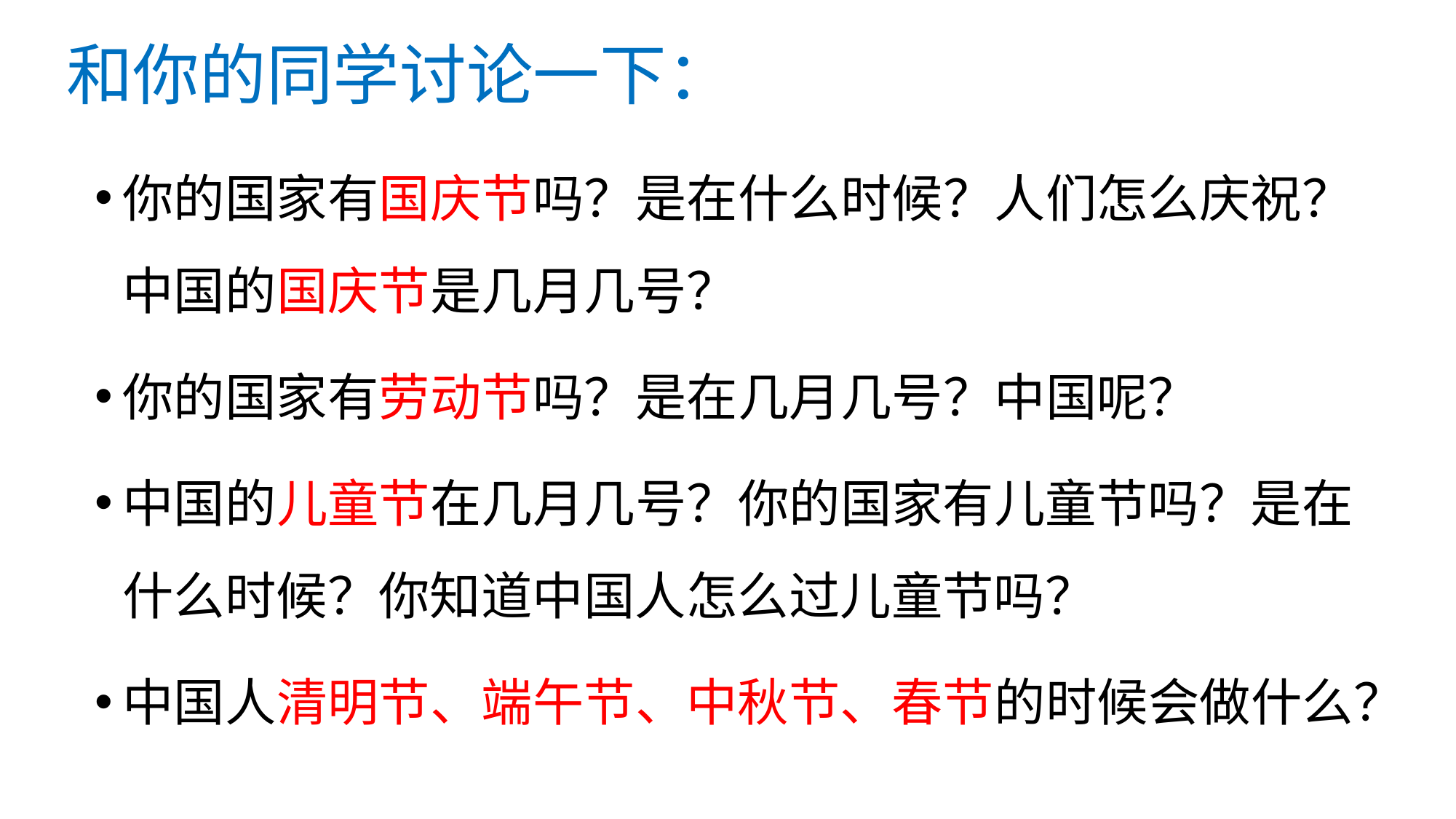

# 和你的同学讨论一下：
你的国家有国庆节吗？是在什么时候？人们怎么庆祝？中国的国庆节是几月几号？
你的国家有劳动节吗？是在几月几号？中国呢？
中国的儿童节在几月几号？你的国家有儿童节吗？是在什么时候？你知道中国人怎么过儿童节吗？
中国人清明节、端午节、中秋节、春节的时候会做什么？